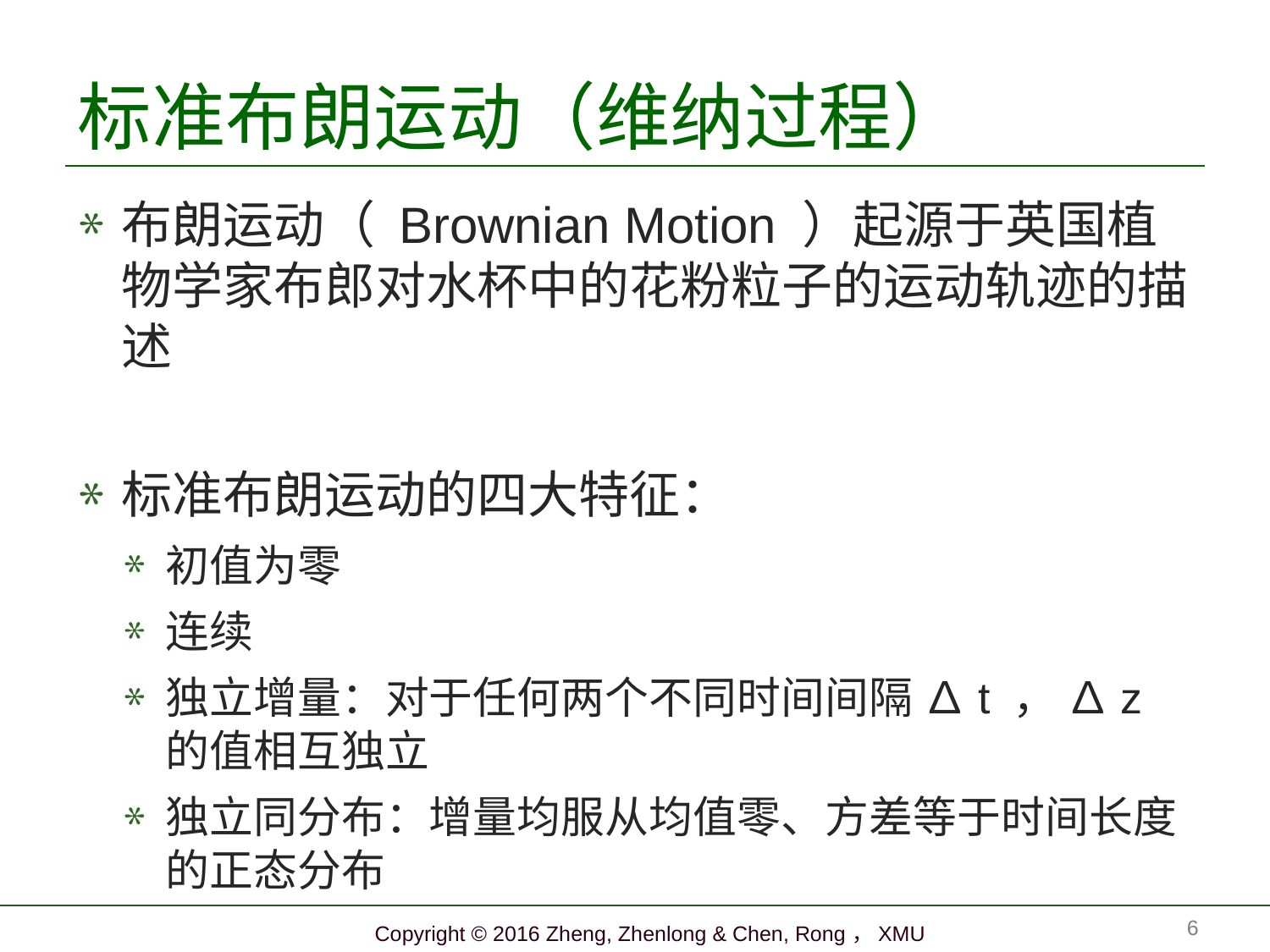

# 标准布朗运动（维纳过程）
布朗运动（ Brownian Motion ）起源于英国植物学家布郎对水杯中的花粉粒子的运动轨迹的描述

标准布朗运动的四大特征：
初值为零
连续
独立增量：对于任何两个不同时间间隔 ∆t ， ∆z 的值相互独立
独立同分布：增量均服从均值零、方差等于时间长度的正态分布
6